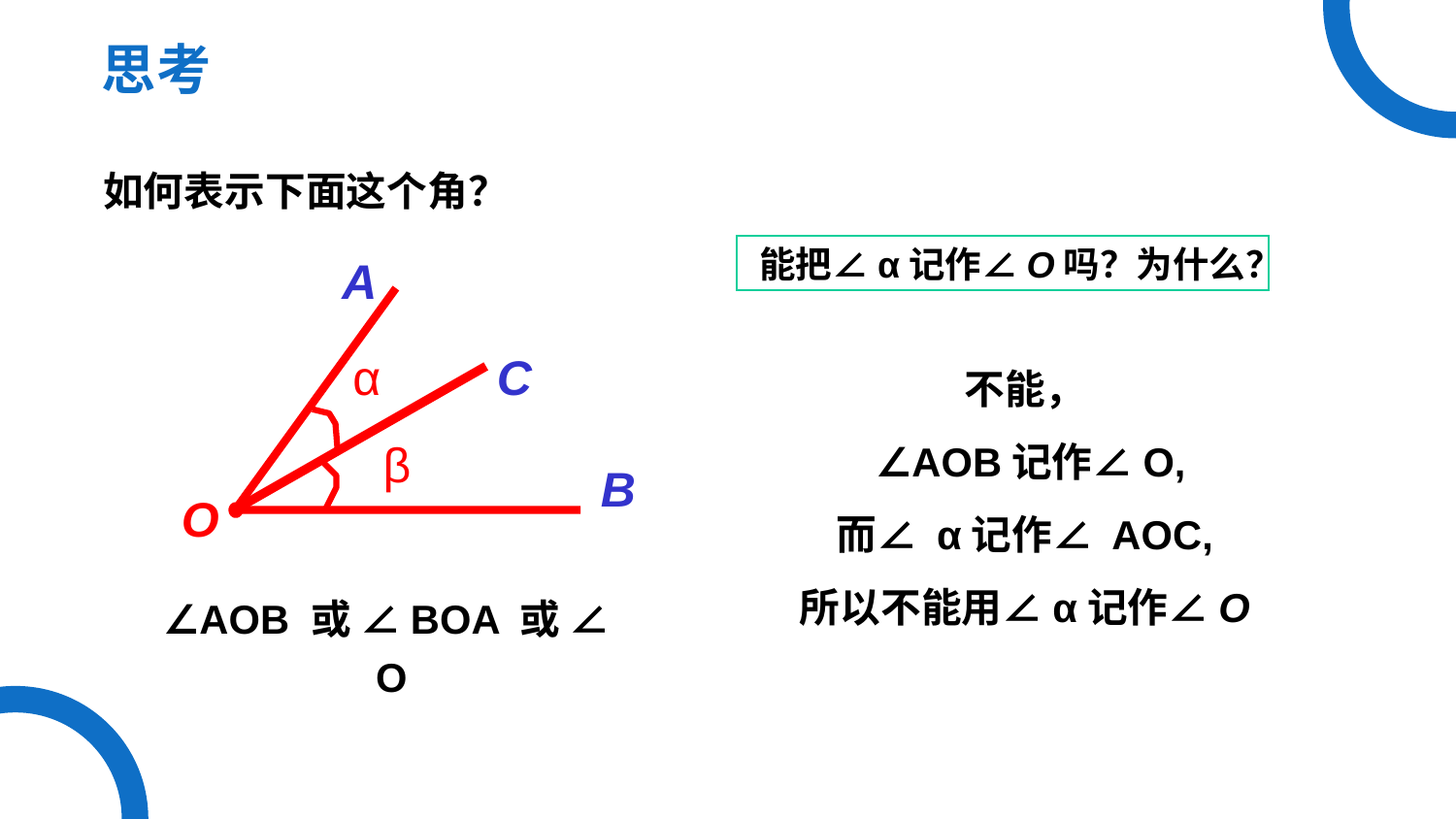

思考
如何表示下面这个角？
能把∠α记作∠O吗？为什么？
A
不能，
 ∠AOB记作∠O,
而∠ α记作∠ AOC,
所以不能用∠α记作∠O
α
C

β

B

O

∠AOB 或 ∠BOA 或 ∠O